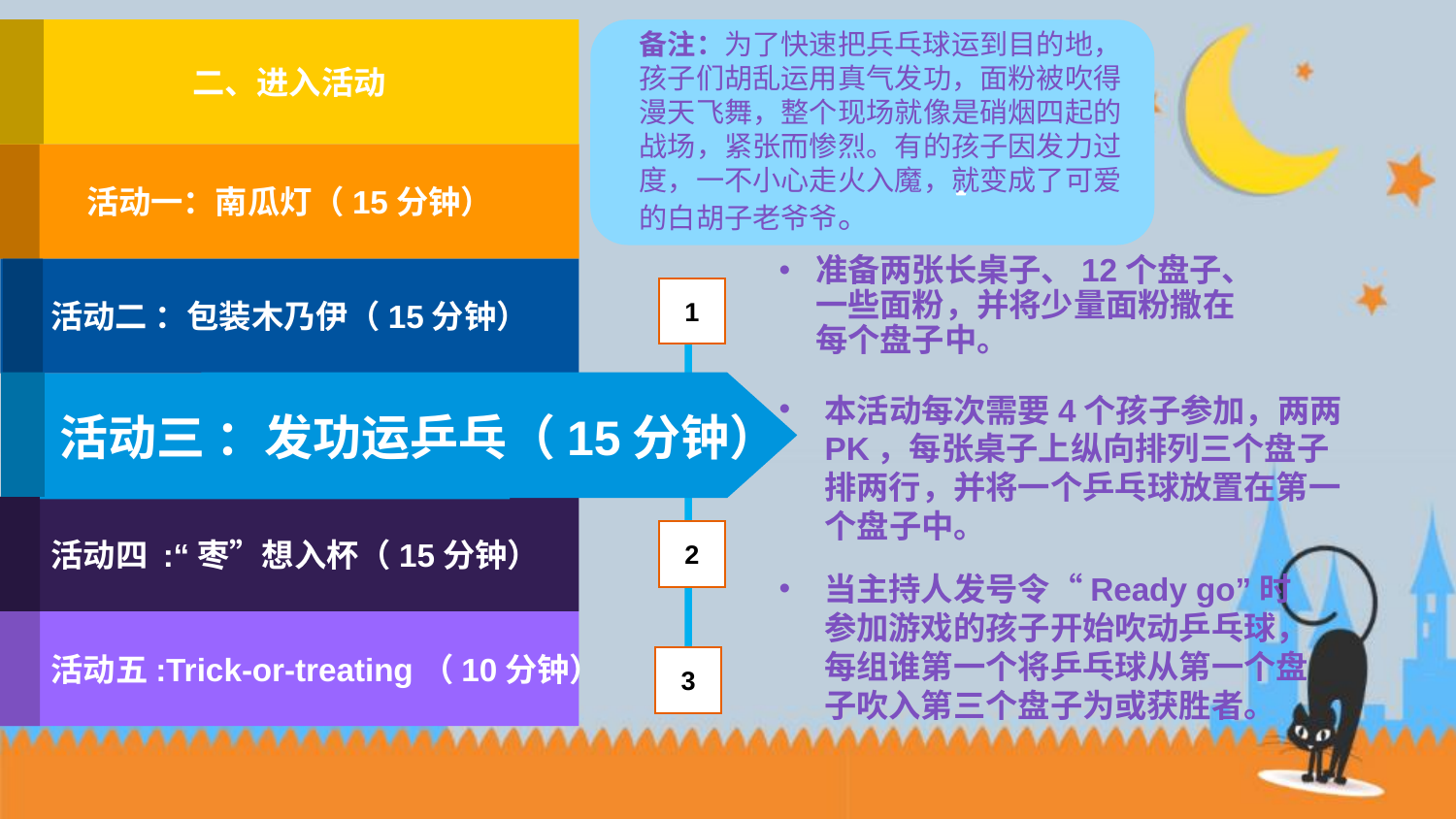

二、进入活动

备注：为了快速把兵乓球运到目的地，孩子们胡乱运用真气发功，面粉被吹得漫天飞舞，整个现场就像是硝烟四起的战场，紧张而惨烈。有的孩子因发力过度，一不小心走火入魔，就变成了可爱的白胡子老爷爷。

活动一：南瓜灯（15分钟）

准备两张长桌子、12个盘子、一些面粉，并将少量面粉撒在每个盘子中。
1
2
3
活动二 ：包装木乃伊（15分钟）

活动三 ：发功运乒乓（15分钟）
本活动每次需要4个孩子参加，两两PK，每张桌子上纵向排列三个盘子排两行，并将一个乒乓球放置在第一个盘子中。
    活动四 :“枣”想入杯（15分钟）

当主持人发号令“Ready go”时参加游戏的孩子开始吹动乒乓球，每组谁第一个将乒乓球从第一个盘子吹入第三个盘子为或获胜者。
    活动五:Trick-or-treating（10分钟）